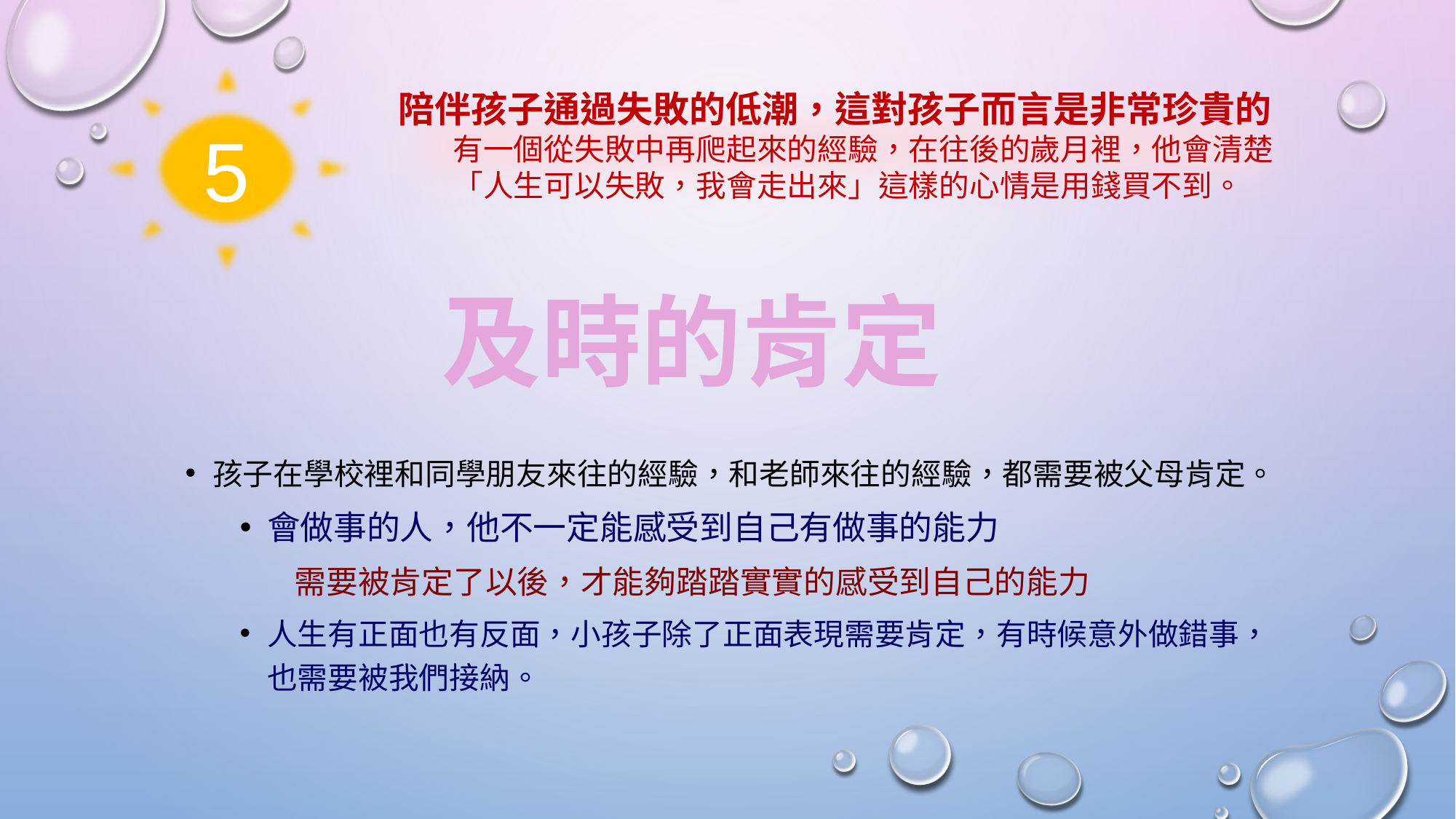

5
陪伴孩子通過失敗的低潮，這對孩子而言是非常珍貴的
有一個從失敗中再爬起來的經驗，在往後的歲月裡，他會清楚「人生可以失敗，我會走出來」這樣的心情是用錢買不到。
# 及時的肯定
孩子在學校裡和同學朋友來往的經驗，和老師來往的經驗，都需要被父母肯定。
會做事的人，他不一定能感受到自己有做事的能力
需要被肯定了以後，才能夠踏踏實實的感受到自己的能力
人生有正面也有反面，小孩子除了正面表現需要肯定，有時候意外做錯事，也需要被我們接納。